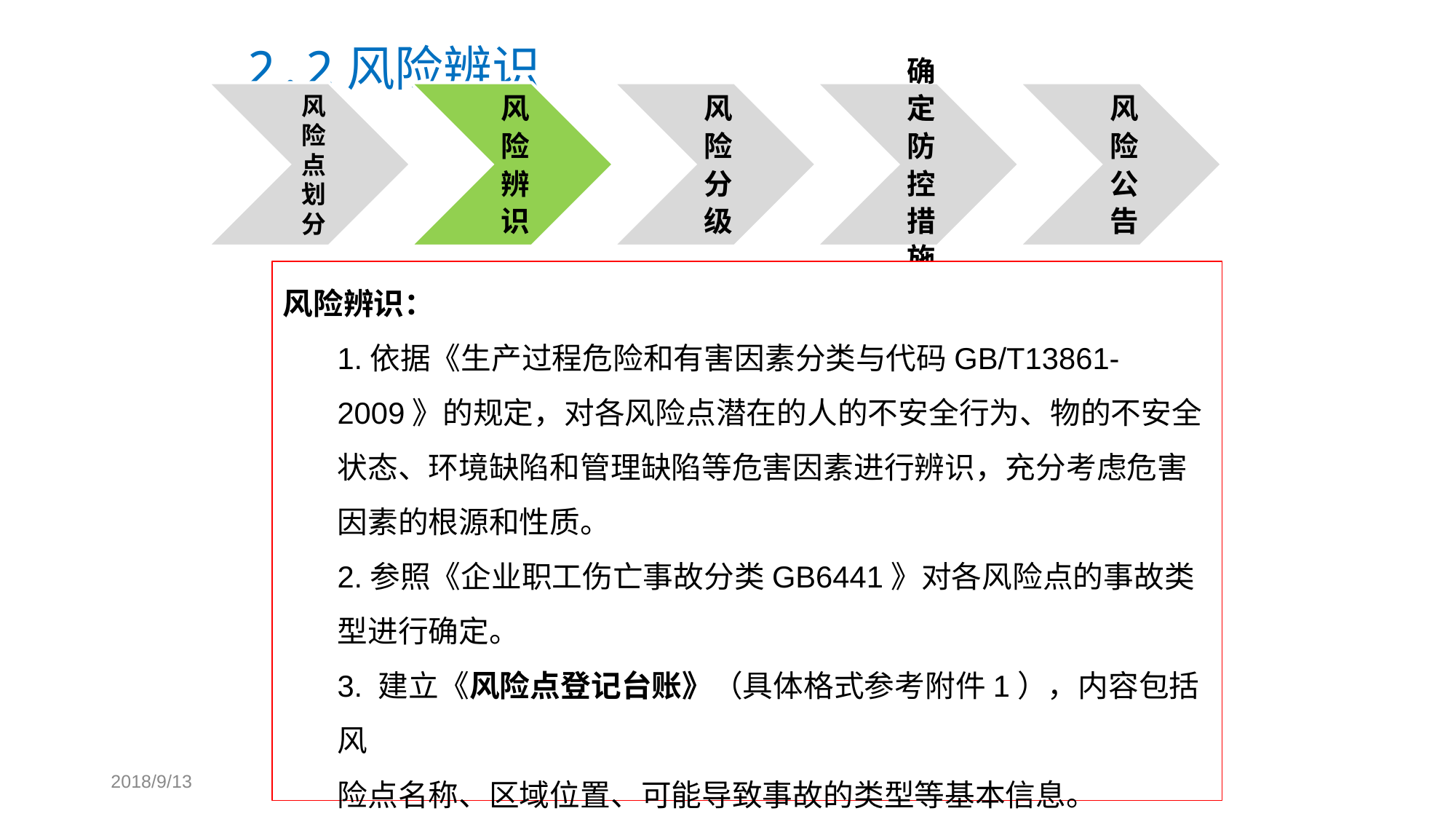

# 2.2风险辨识
风险点划分
风险辨识
风险分级
确定防控措施
风险公告
风险辨识：
1.依据《生产过程危险和有害因素分类与代码GB/T13861-2009》的规定，对各风险点潜在的人的不安全行为、物的不安全状态、环境缺陷和管理缺陷等危害因素进行辨识，充分考虑危害因素的根源和性质。
2.参照《企业职工伤亡事故分类GB6441》对各风险点的事故类型进行确定。
3. 建立《风险点登记台账》（具体格式参考附件1），内容包括风
险点名称、区域位置、可能导致事故的类型等基本信息。
2018/9/13